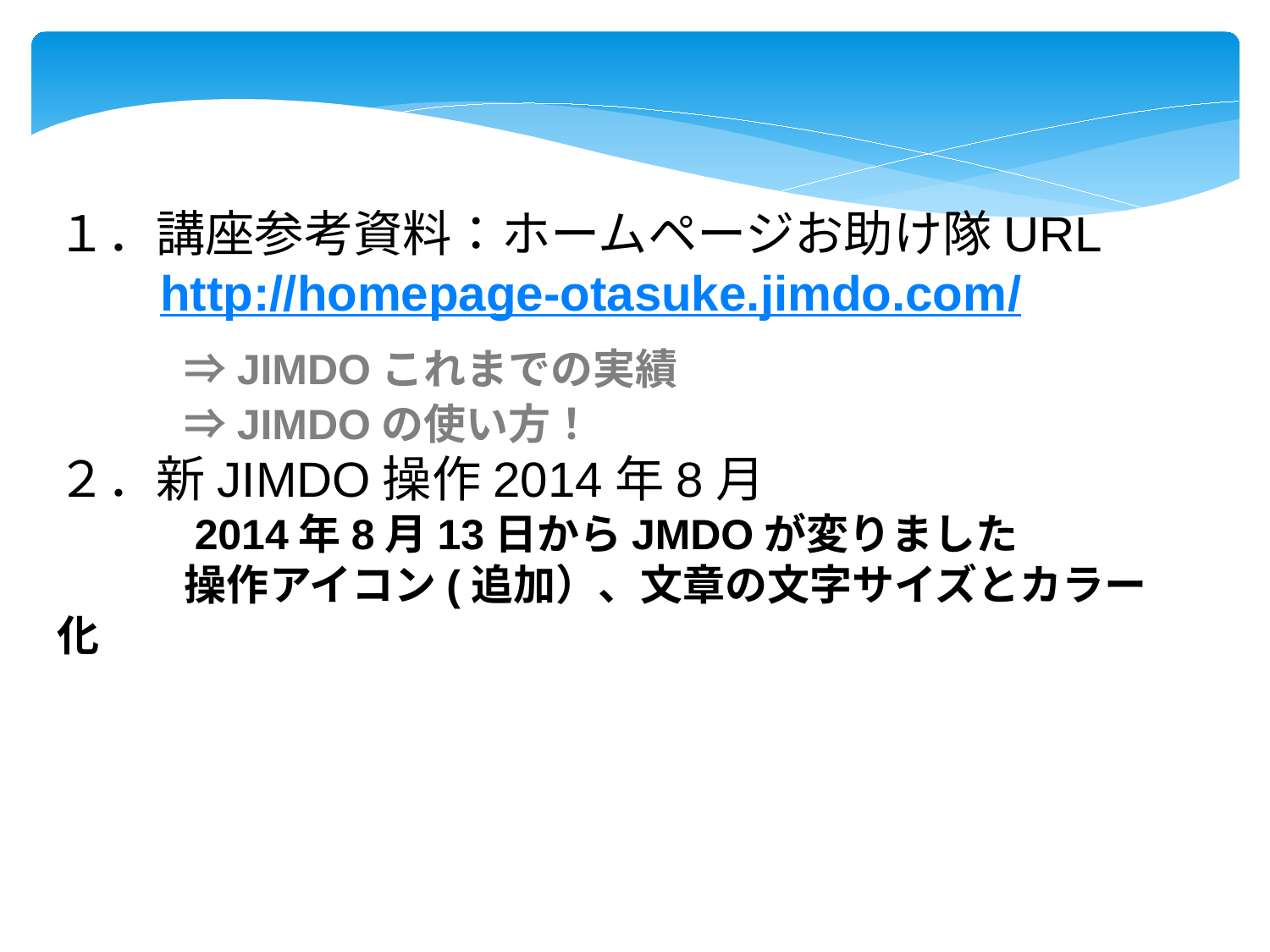

１．講座参考資料：ホームページお助け隊URL
　　　http://homepage-otasuke.jimdo.com/
　　⇒JIMDOこれまでの実績
　　　⇒JIMDOの使い方！
２．新JIMDO操作2014年8月
　　　2014年8月13日からJMDOが変りました
　　　操作アイコン(追加）、文章の文字サイズとカラー化